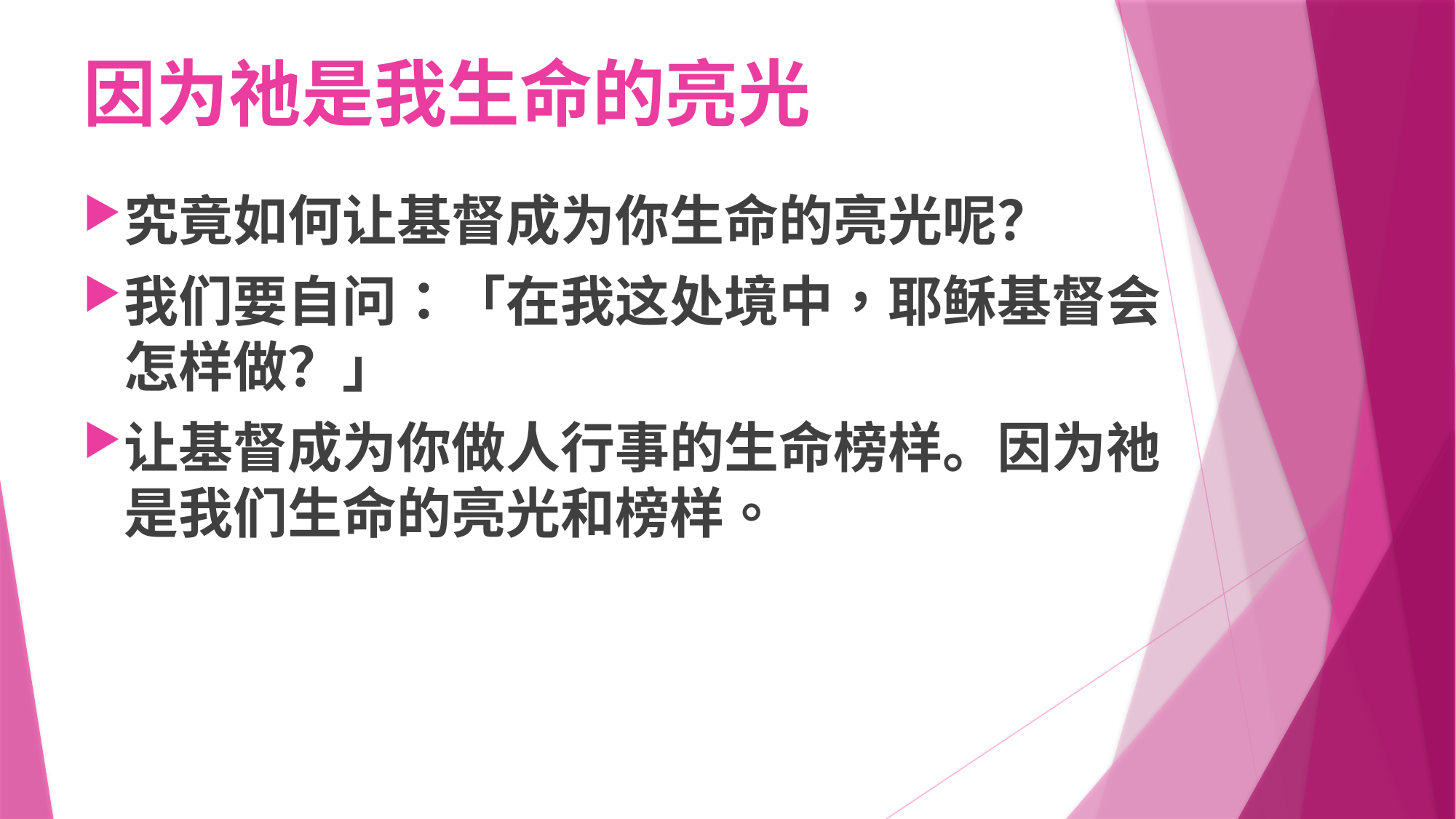

# 因为祂是我生命的亮光
究竟如何让基督成为你生命的亮光呢？
我们要自问：「在我这处境中，耶稣基督会怎样做？」
让基督成为你做人行事的生命榜样。因为祂是我们生命的亮光和榜样。